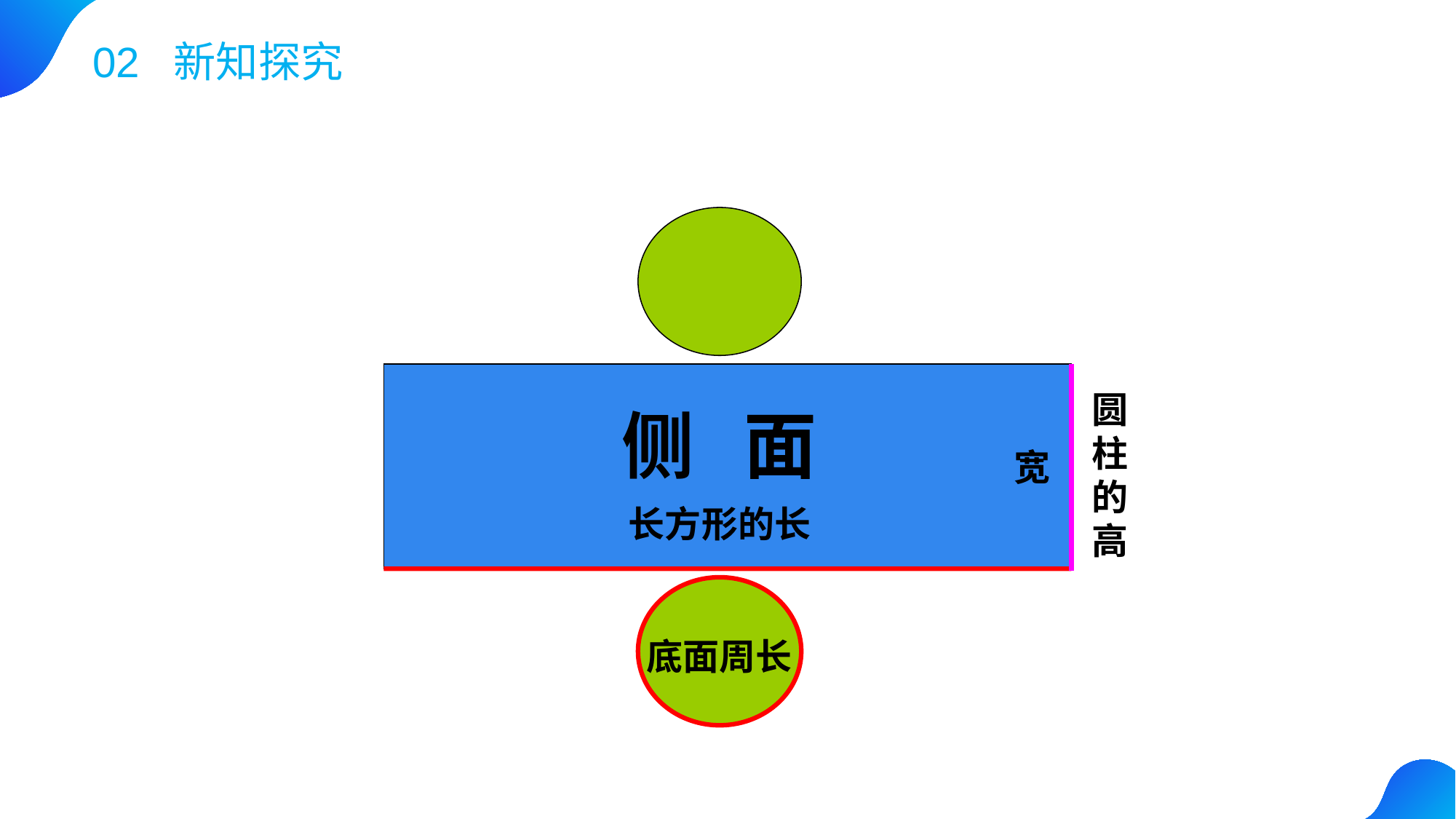

02  新知探究

圆柱的高
侧   面
宽
长方形的长

底面周长